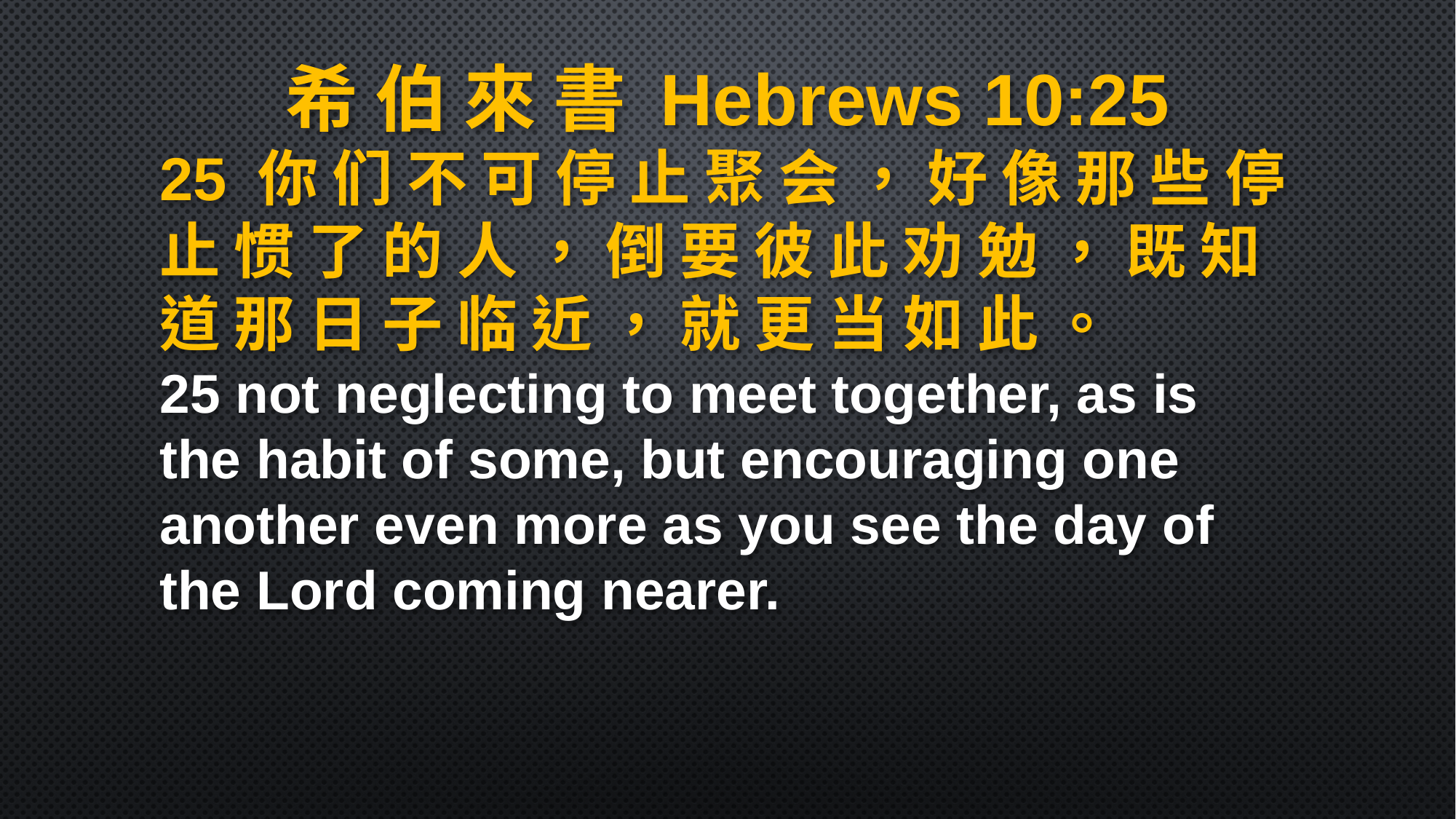

希 伯 來 書 Hebrews 10:25
25 你 们 不 可 停 止 聚 会 ， 好 像 那 些 停 止 惯 了 的 人 ， 倒 要 彼 此 劝 勉 ， 既 知 道 那 日 子 临 近 ， 就 更 当 如 此 。
25 not neglecting to meet together, as is the habit of some, but encouraging one another even more as you see the day of the Lord coming nearer.